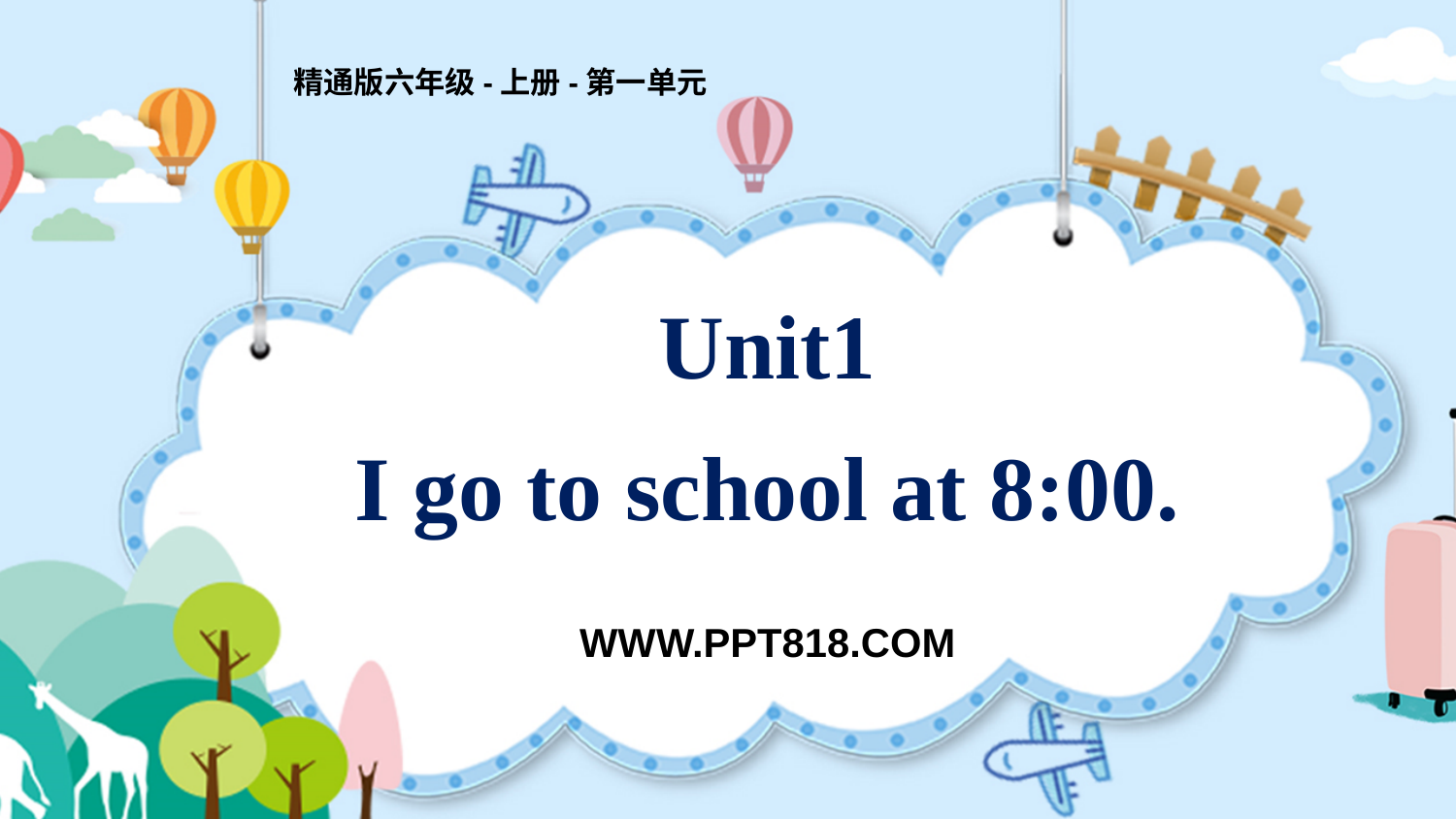

精通版六年级-上册-第一单元
Unit1
I go to school at 8:00.
WWW.PPT818.COM